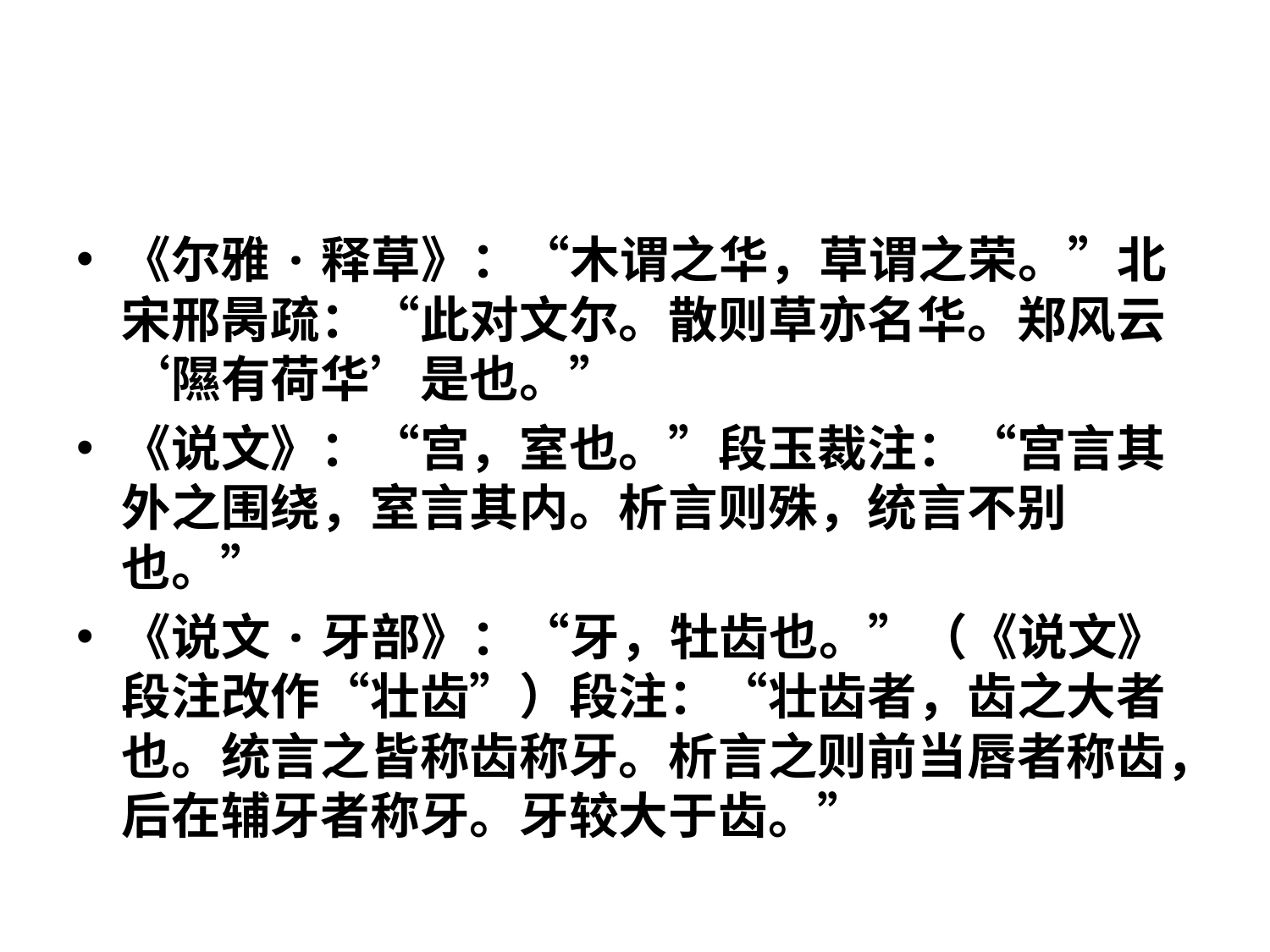

#
《尔雅·释草》：“木谓之华，草谓之荣。”北宋邢昺疏：“此对文尔。散则草亦名华。郑风云‘隰有荷华’是也。”
《说文》：“宫，室也。”段玉裁注：“宫言其外之围绕，室言其内。析言则殊，统言不别也。”
《说文·牙部》：“牙，牡齿也。”（《说文》段注改作“壮齿”）段注：“壮齿者，齿之大者也。统言之皆称齿称牙。析言之则前当唇者称齿，后在辅牙者称牙。牙较大于齿。”